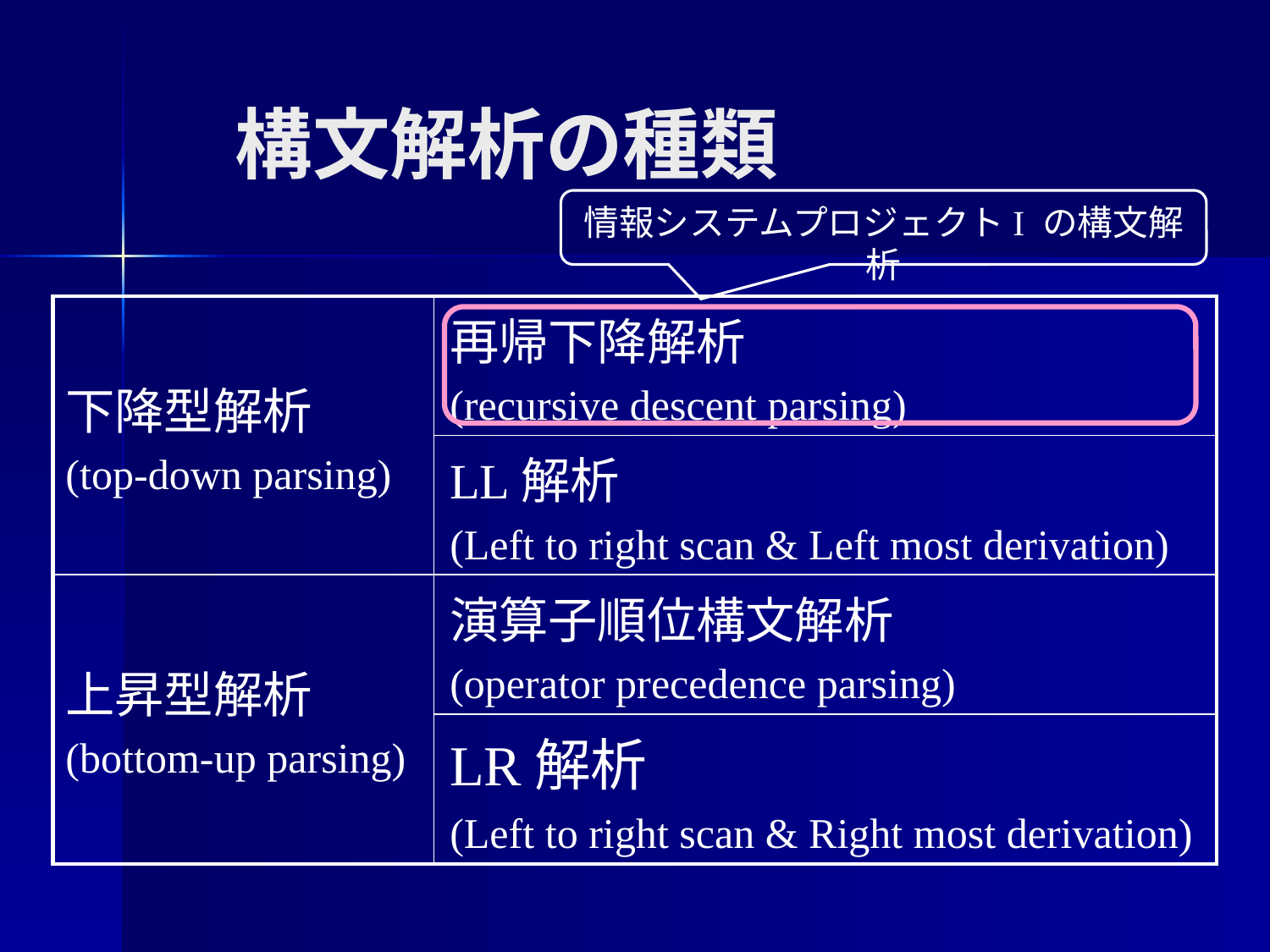

構文解析の種類
情報システムプロジェクトI の構文解析

| 下降型解析 (top-down parsing) | 再帰下降解析 (recursive descent parsing) |
| --- | --- |
|  | LL解析 (Left to right scan & Left most derivation) |
| 上昇型解析 (bottom-up parsing) | 演算子順位構文解析 (operator precedence parsing) |
|  | LR解析 (Left to right scan & Right most derivation) |